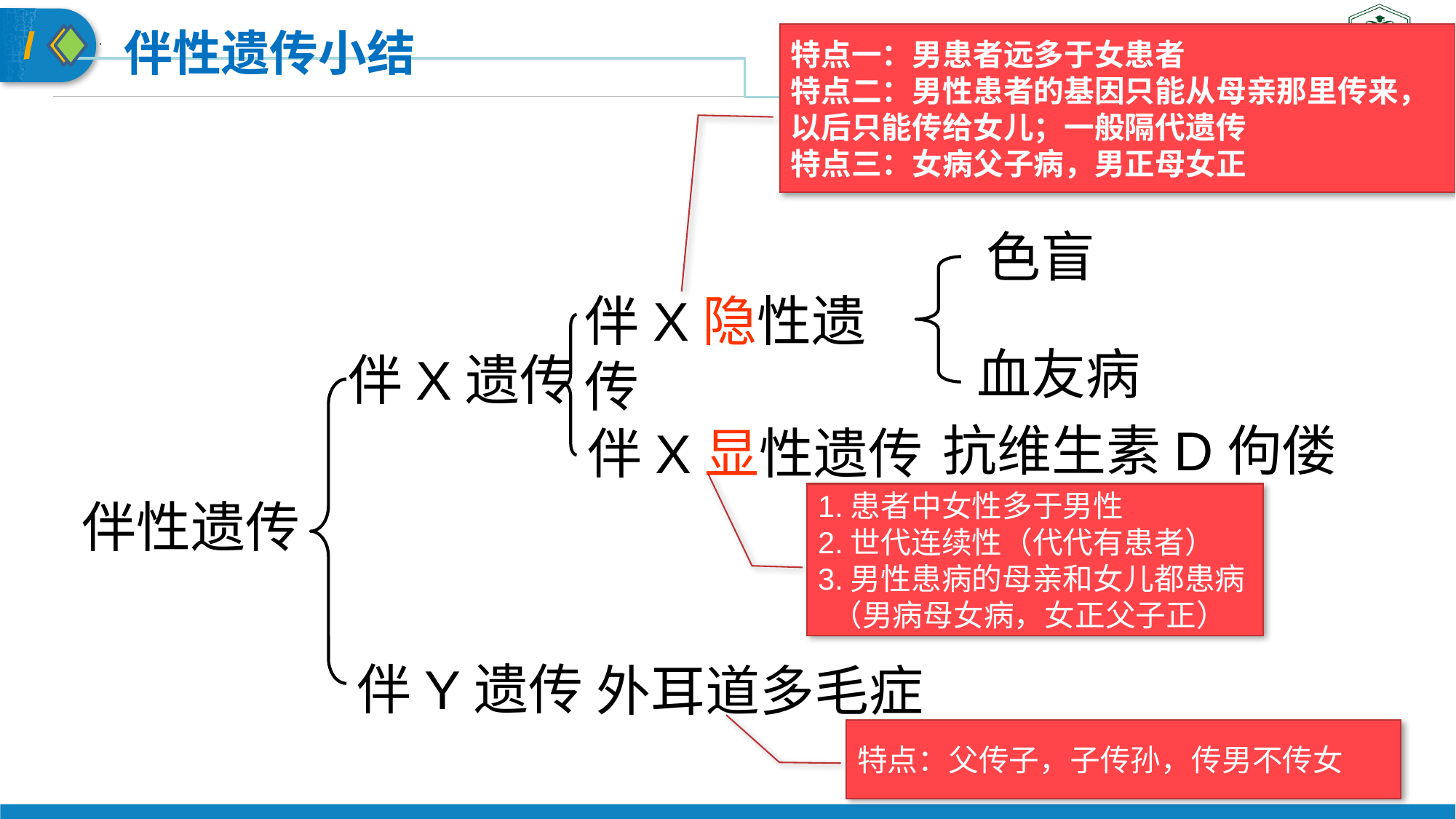

伴性遗传小结
特点一：男患者远多于女患者
特点二：男性患者的基因只能从母亲那里传来，以后只能传给女儿；一般隔代遗传
特点三：女病父子病，男正母女正
色盲

伴X隐性遗传

血友病
伴X遗传

抗维生素D佝偻症
伴X显性遗传
伴性遗传
伴Y遗传
外耳道多毛症
1.患者中女性多于男性
2.世代连续性（代代有患者）
3.男性患病的母亲和女儿都患病
 （男病母女病，女正父子正）
特点：父传子，子传孙，传男不传女